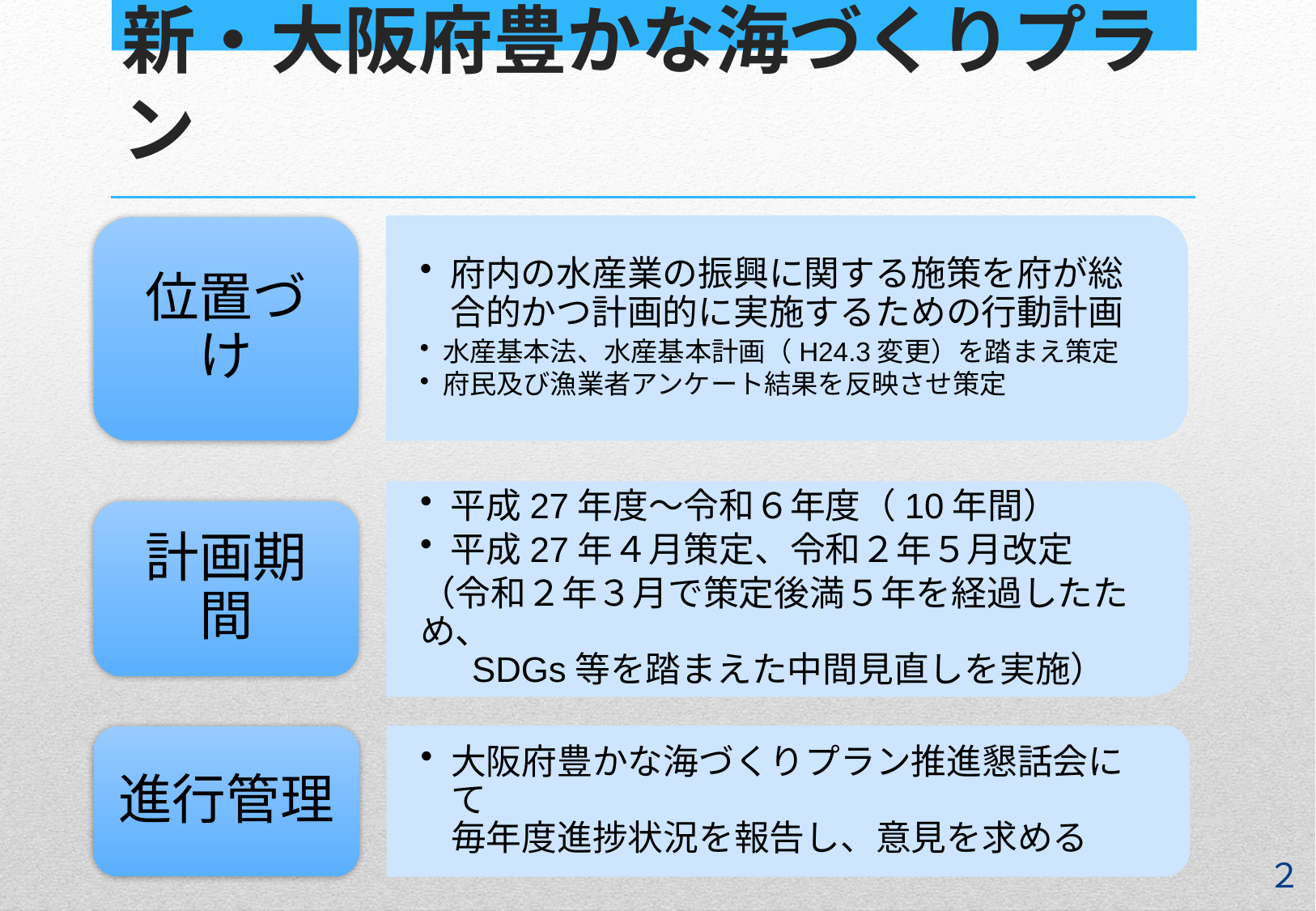

# 新・大阪府豊かな海づくりプラン
府内の水産業の振興に関する施策を府が総合的かつ計画的に実施するための行動計画
水産基本法、水産基本計画（H24.3変更）を踏まえ策定
府民及び漁業者アンケート結果を反映させ策定
位置づけ
平成27年度～令和６年度（10年間）
平成27年４月策定、令和２年５月改定
（令和２年３月で策定後満５年を経過したため、　
　 SDGs等を踏まえた中間見直しを実施）
計画期間
進行管理
大阪府豊かな海づくりプラン推進懇話会にて
毎年度進捗状況を報告し、意見を求める
２